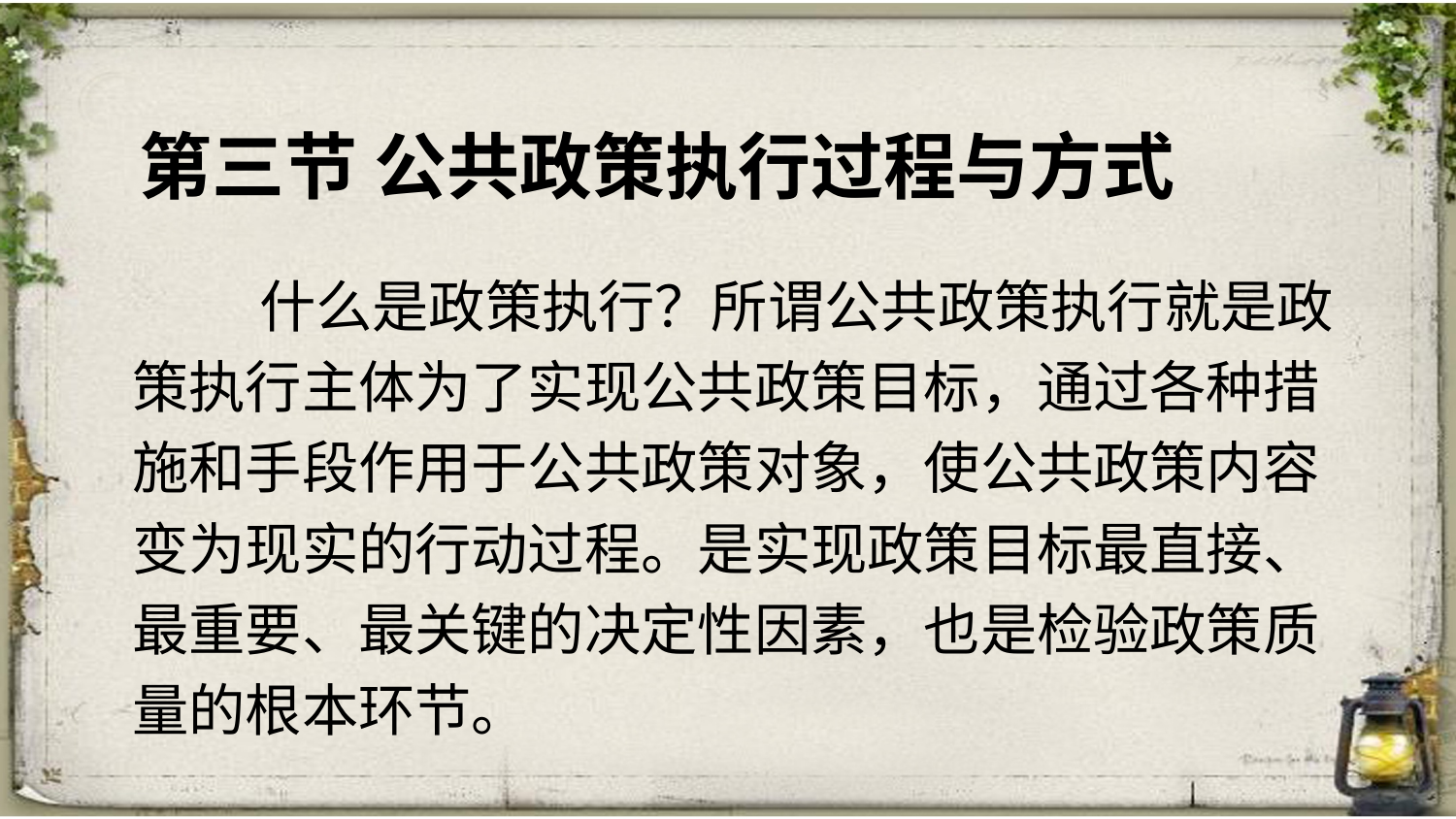

第三节 公共政策执行过程与方式
         什么是政策执行？所谓公共政策执行就是政策执行主体为了实现公共政策目标，通过各种措施和手段作用于公共政策对象，使公共政策内容变为现实的行动过程。是实现政策目标最直接、最重要、最关键的决定性因素，也是检验政策质量的根本环节。